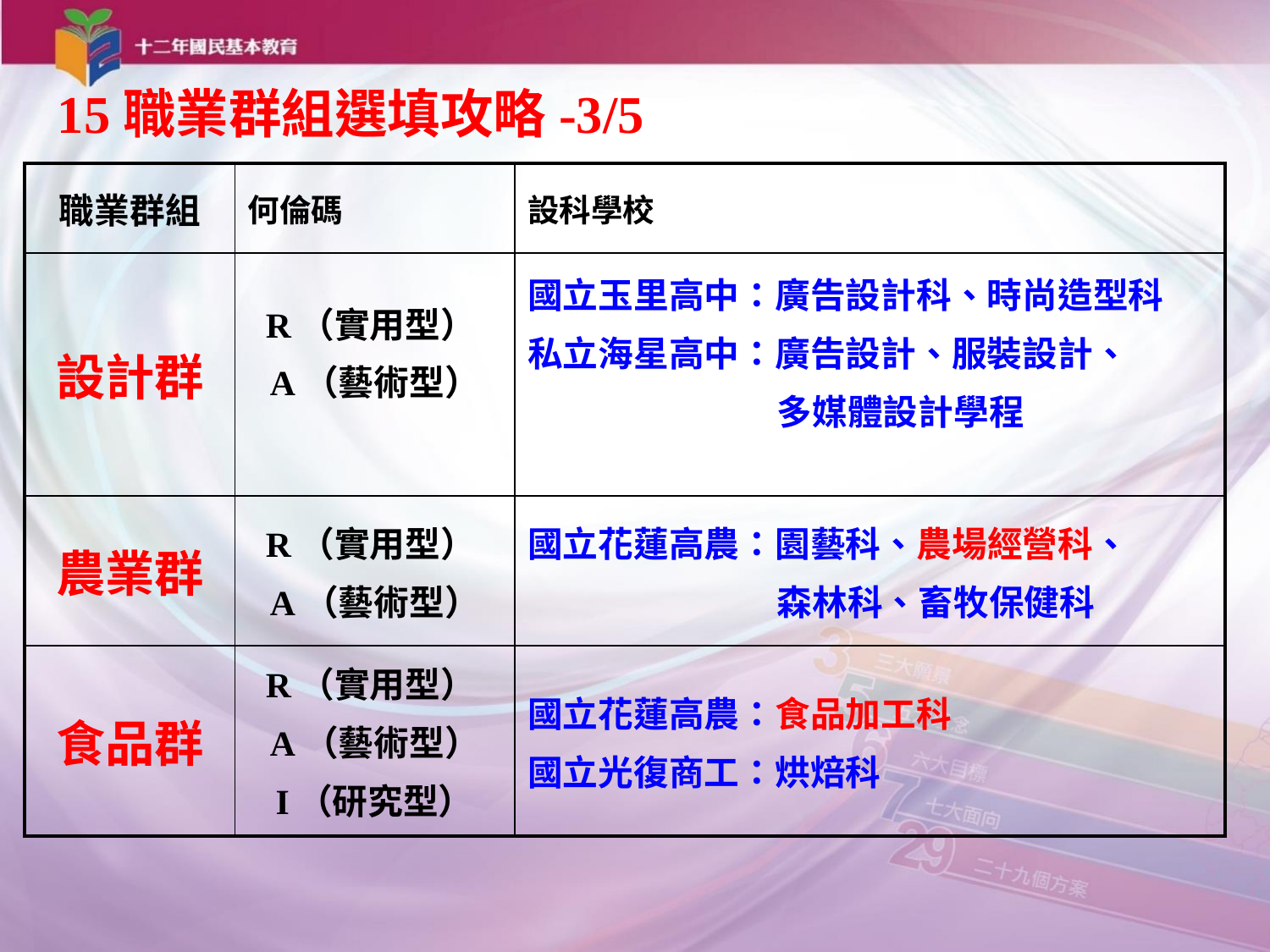

15職業群組選填攻略-3/5
| 職業群組 | 何倫碼 | 設科學校 |
| --- | --- | --- |
| 設計群 | R（實用型） A（藝術型） | 國立玉里高中：廣告設計科、時尚造型科 私立海星高中：廣告設計、服裝設計、 多媒體設計學程 |
| 農業群 | R（實用型） A（藝術型） | 國立花蓮高農：園藝科、農場經營科、 森林科、畜牧保健科 |
| 食品群 | R（實用型） A（藝術型） I（研究型） | 國立花蓮高農：食品加工科 國立光復商工：烘焙科 |